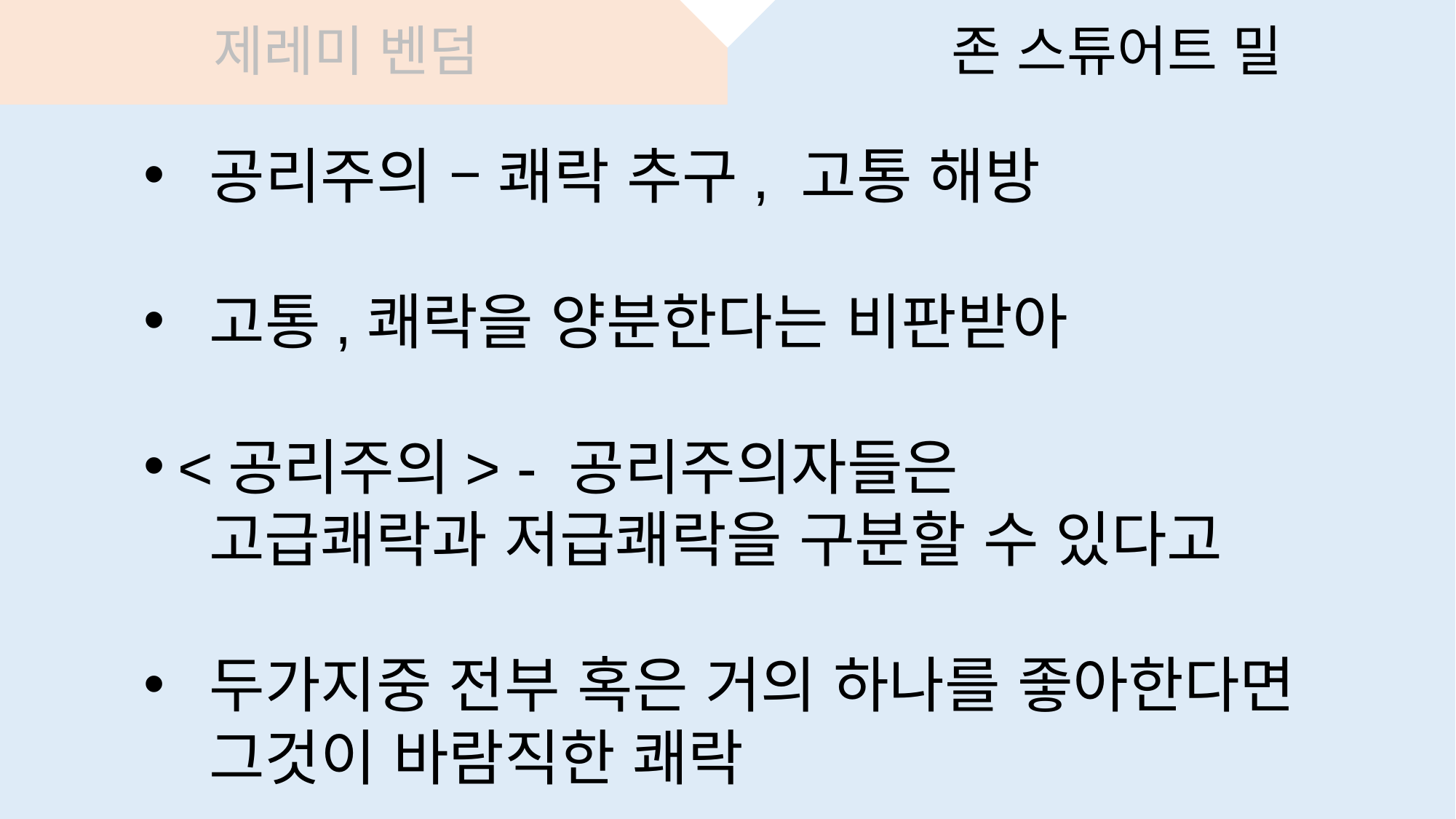

제레미 벤덤
존 스튜어트 밀
#

 공리주의 – 쾌락 추구, 고통 해방

 고통,쾌락을 양분한다는 비판받아

<공리주의> - 공리주의자들은
   고급쾌락과 저급쾌락을 구분할 수 있다고

 두가지중 전부 혹은 거의 하나를 좋아한다면
   그것이 바람직한 쾌락